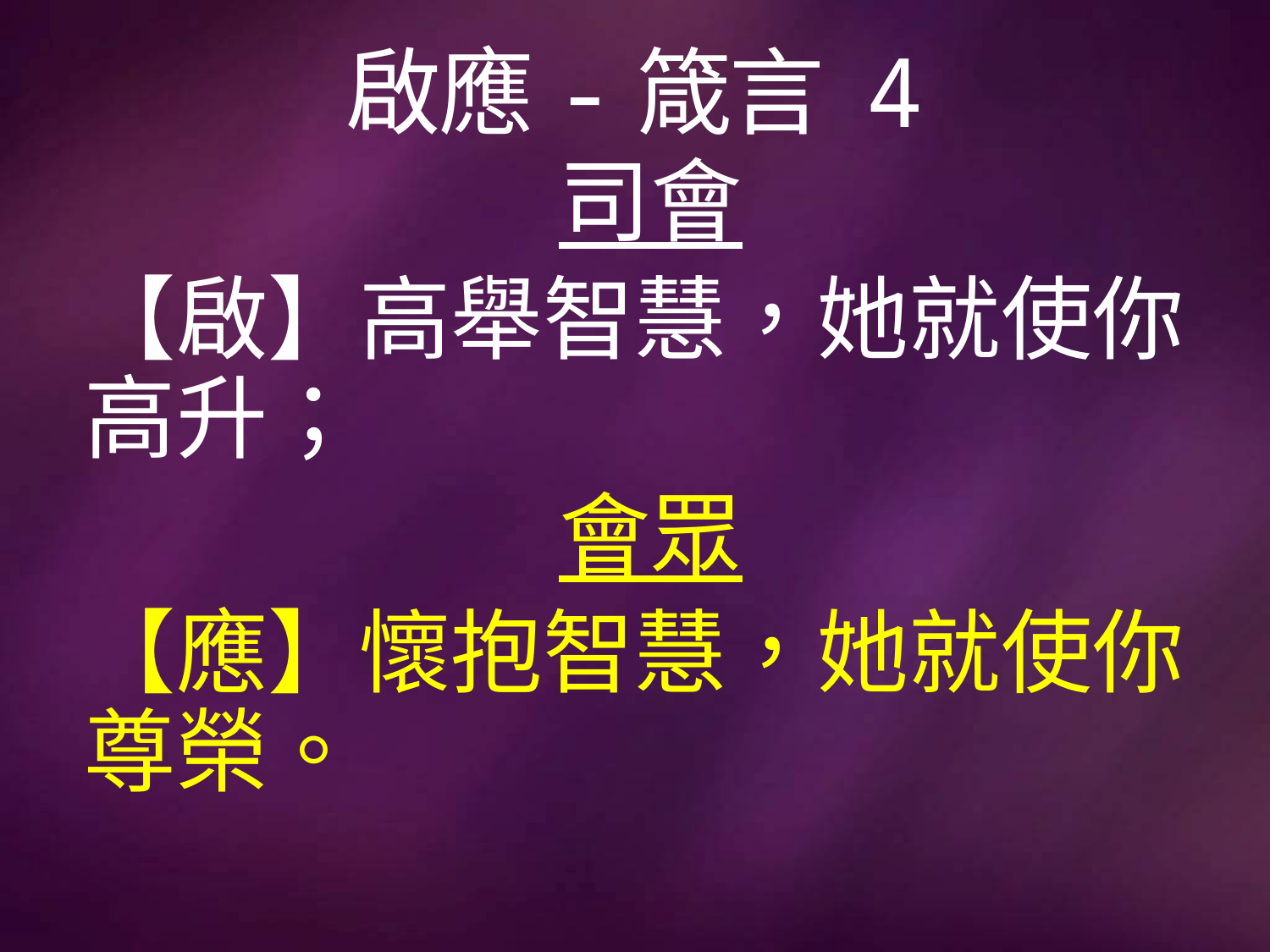

# 啟應-箴言 4
司會
【啟】高舉智慧，她就使你高升；
會眾
【應】懷抱智慧，她就使你尊榮。